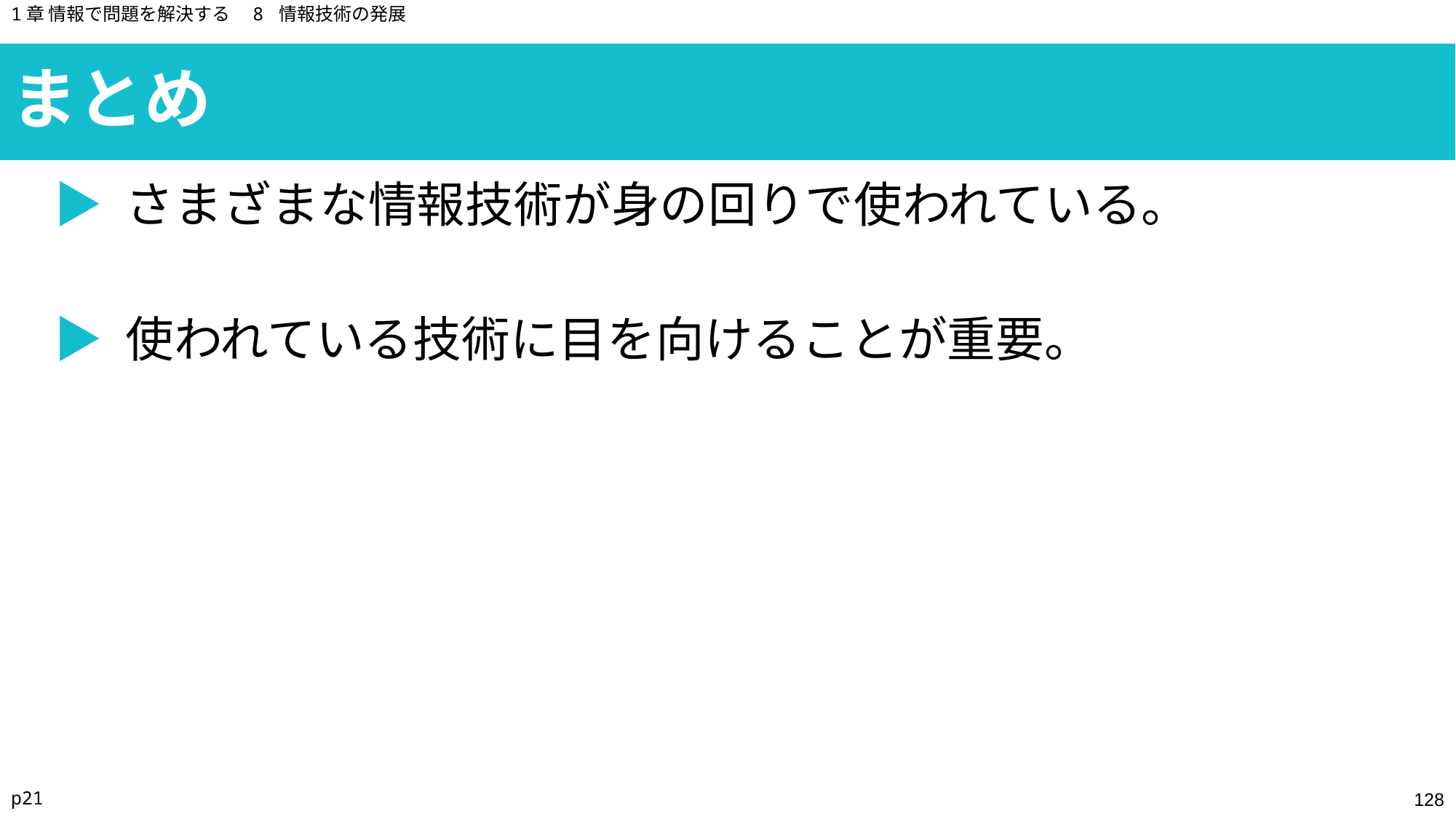

1章 情報で問題を解決する　8 情報技術の発展

まとめ
▶ さまざまな情報技術が身の回りで使われている。

▶ 使われている技術に目を向けることが重要。
p21
128